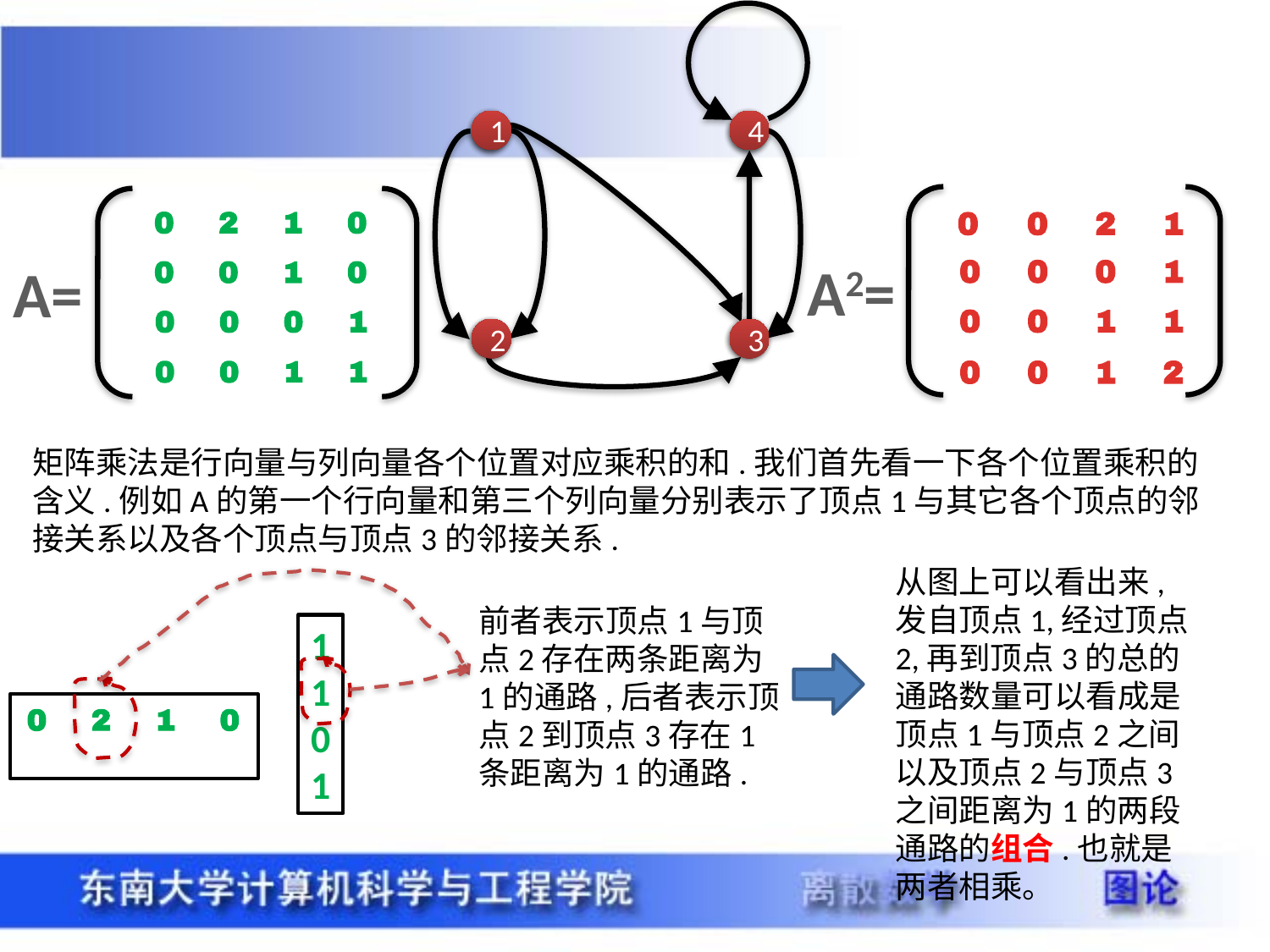

1
1
1
4
4
4

A2=

0
0
2    1
0    2    1    0

0    0    0    1
0    0    1    0
A=
0    0    1    1
0    0    0    1
2
2
2
3
3
3
0    0    1    2
0    0    1    1
矩阵乘法是行向量与列向量各个位置对应乘积的和.我们首先看一下各个位置乘积的含义.例如A的第一个行向量和第三个列向量分别表示了顶点1与其它各个顶点的邻接关系以及各个顶点与顶点3的邻接关系.
从图上可以看出来,发自顶点1,经过顶点2,再到顶点3的总的通路数量可以看成是顶点1与顶点2之间以及顶点2与顶点3之间距离为1的两段通路的组合.也就是两者相乘。

前者表示顶点1与顶点2存在两条距离为1的通路,后者表示顶点2到顶点3存在1条距离为1的通路.
1
1
0
1

0    2    1    0